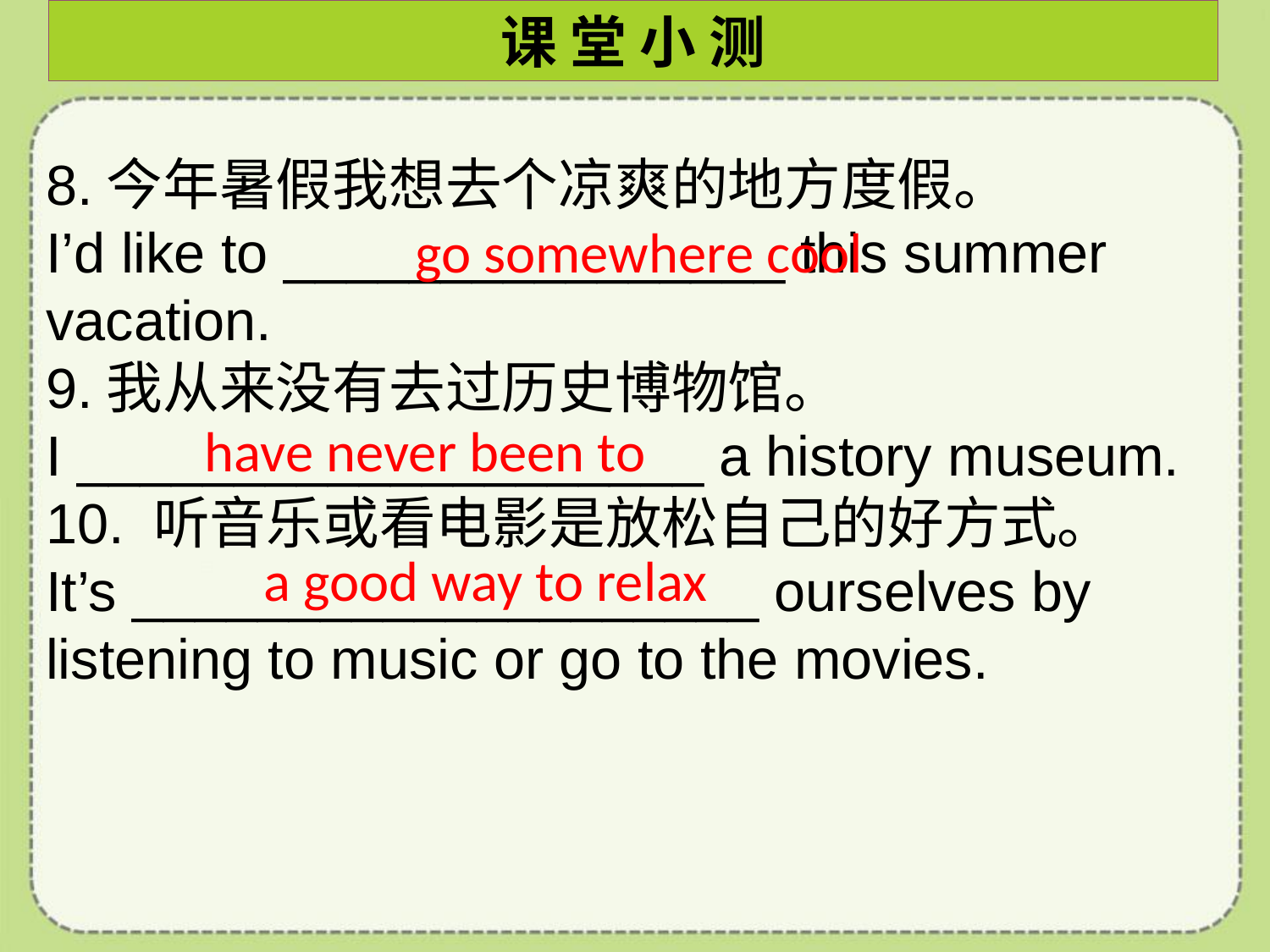

课 堂 小 测
8.今年暑假我想去个凉爽的地方度假。
I’d like to ________________ this summer vacation.
9.我从来没有去过历史博物馆。
I ____________________ a history museum.
10. 听音乐或看电影是放松自己的好方式。
It’s ____________________ ourselves by listening to music or go to the movies.
go somewhere cool
have never been to
 a good way to relax